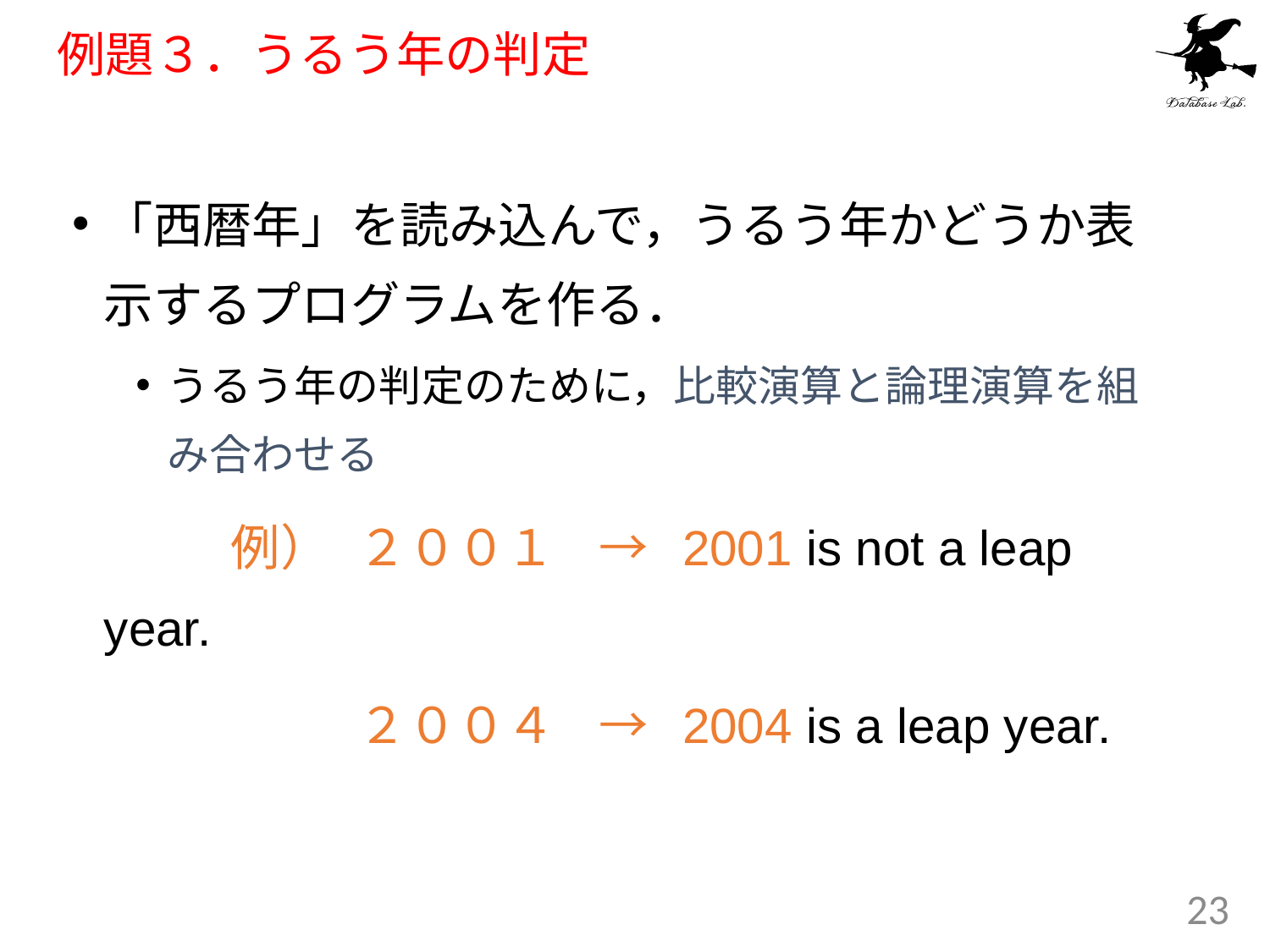

# 例題３．うるう年の判定
「西暦年」を読み込んで，うるう年かどうか表示するプログラムを作る．
うるう年の判定のために，比較演算と論理演算を組み合わせる
		例） 	２００１    →  2001 is not a leap year.
			２００４    →  2004 is a leap year.

23